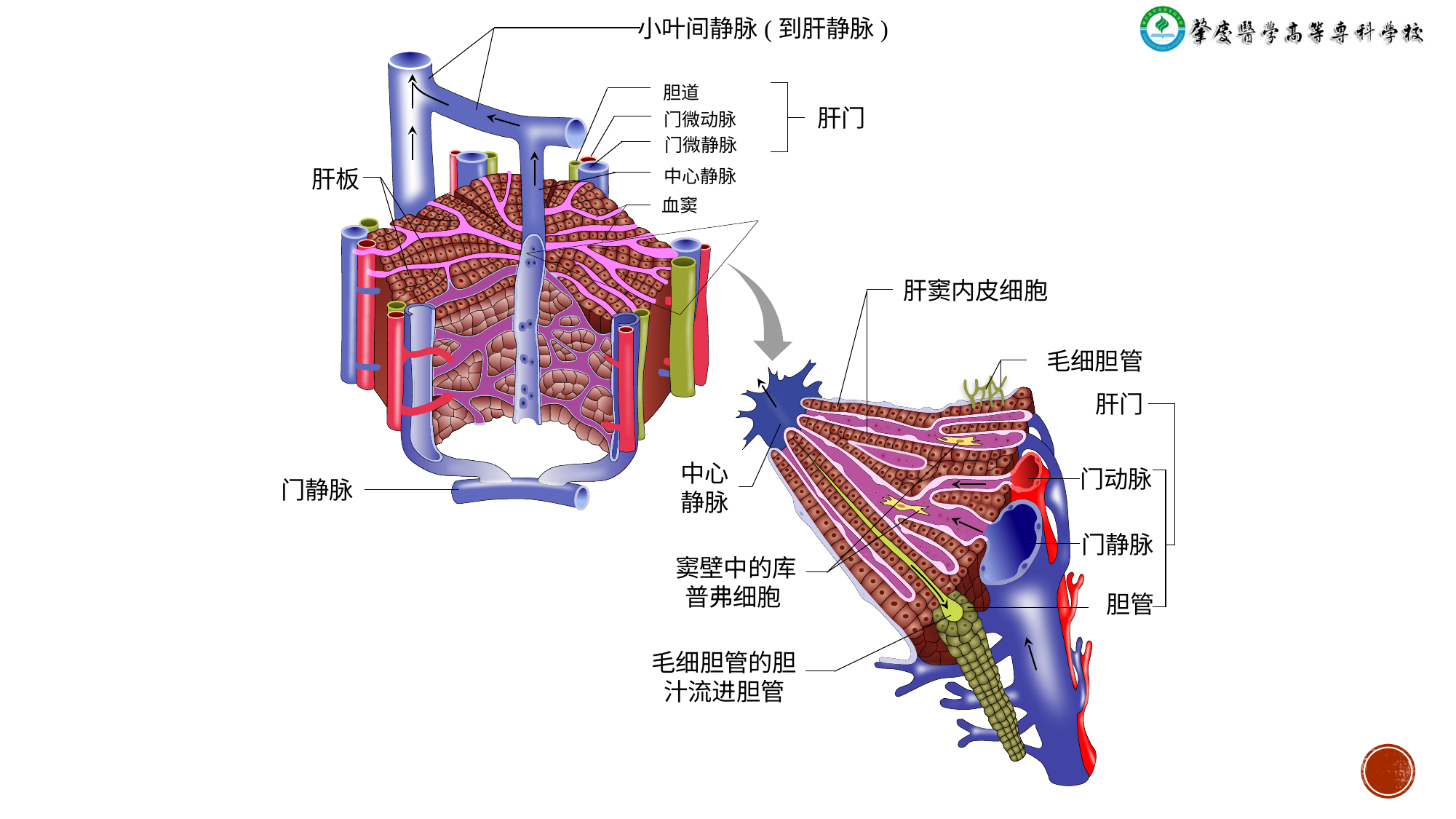

小叶间静脉(到肝静脉)

胆道

肝门
门微动脉

门微静脉

肝板

中心静脉

血窦

肝窦内皮细胞

毛细胆管

肝门

中心
静脉
门动脉
门静脉

门静脉
窦壁中的库普弗细胞

胆管
毛细胆管的胆汁流进胆管